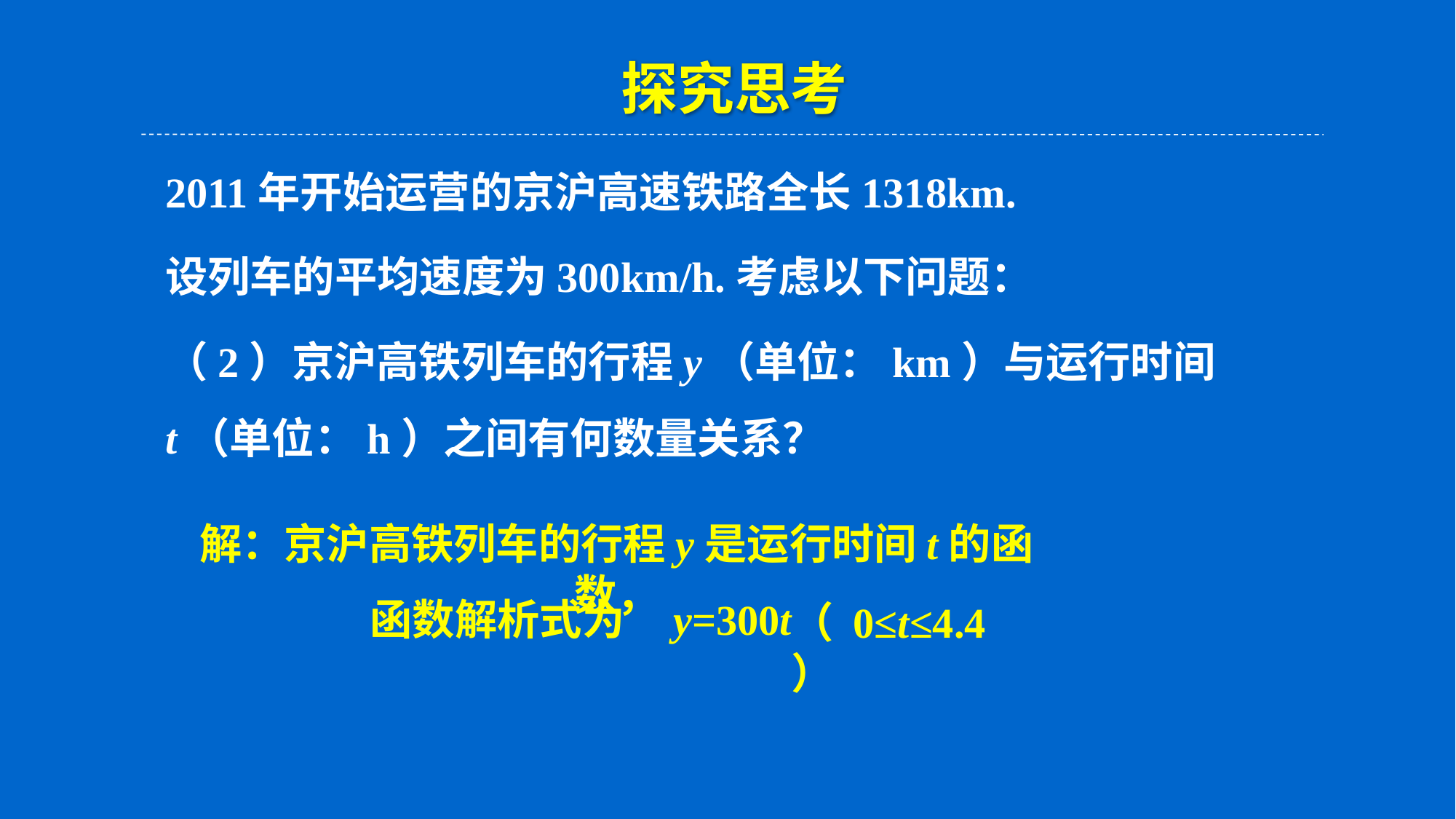

探究思考
2011年开始运营的京沪高速铁路全长1318km.
设列车的平均速度为300km/h.考虑以下问题：
（2）京沪高铁列车的行程y（单位：km）与运行时间 t（单位：h）之间有何数量关系？
解：京沪高铁列车的行程y是运行时间t的函数，

函数解析式为    y=300t

（ 0≤t≤4.4）